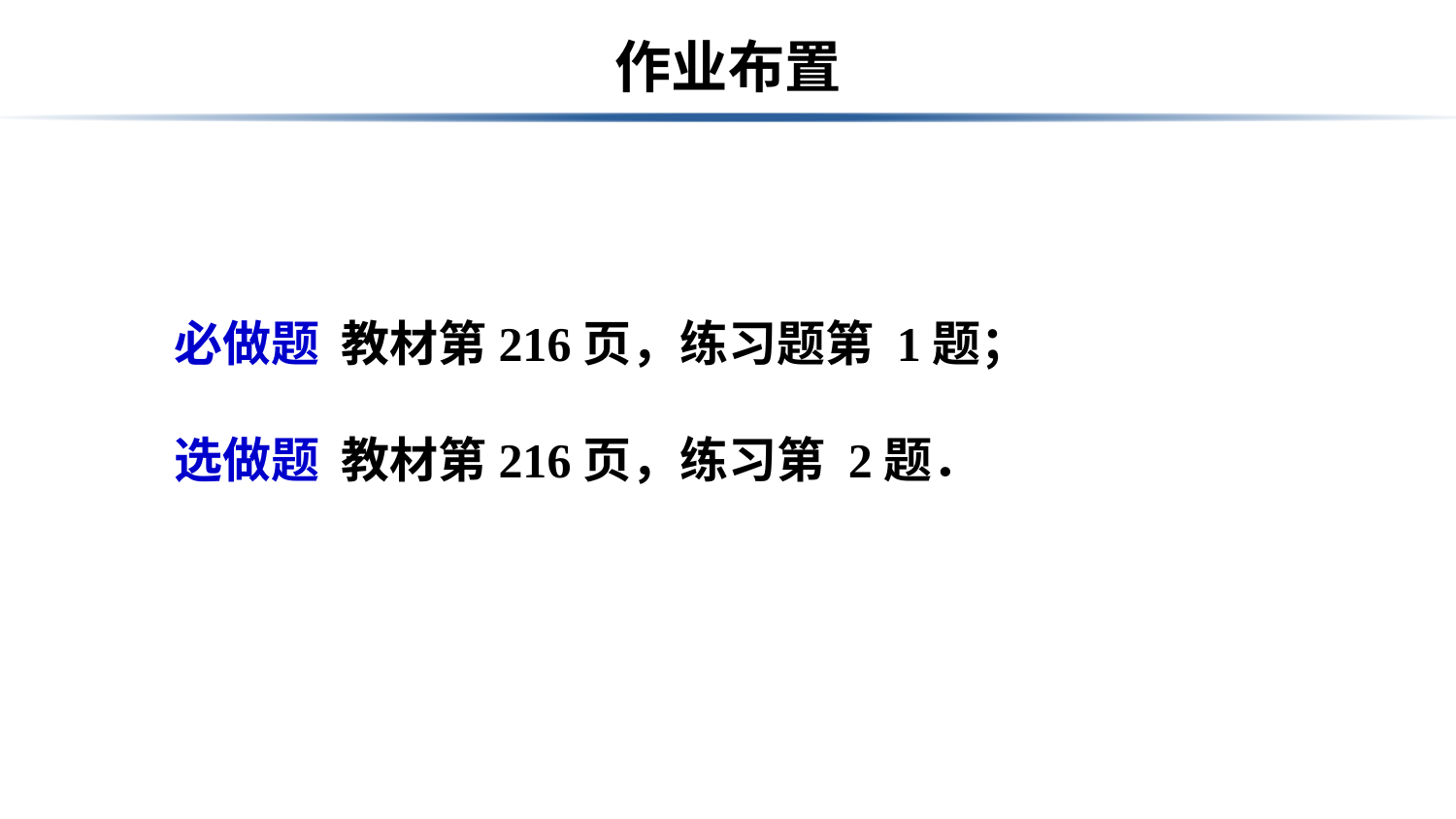

# 作业布置
必做题  教材第216页，练习题第 1题；
选做题  教材第216页，练习第 2题．